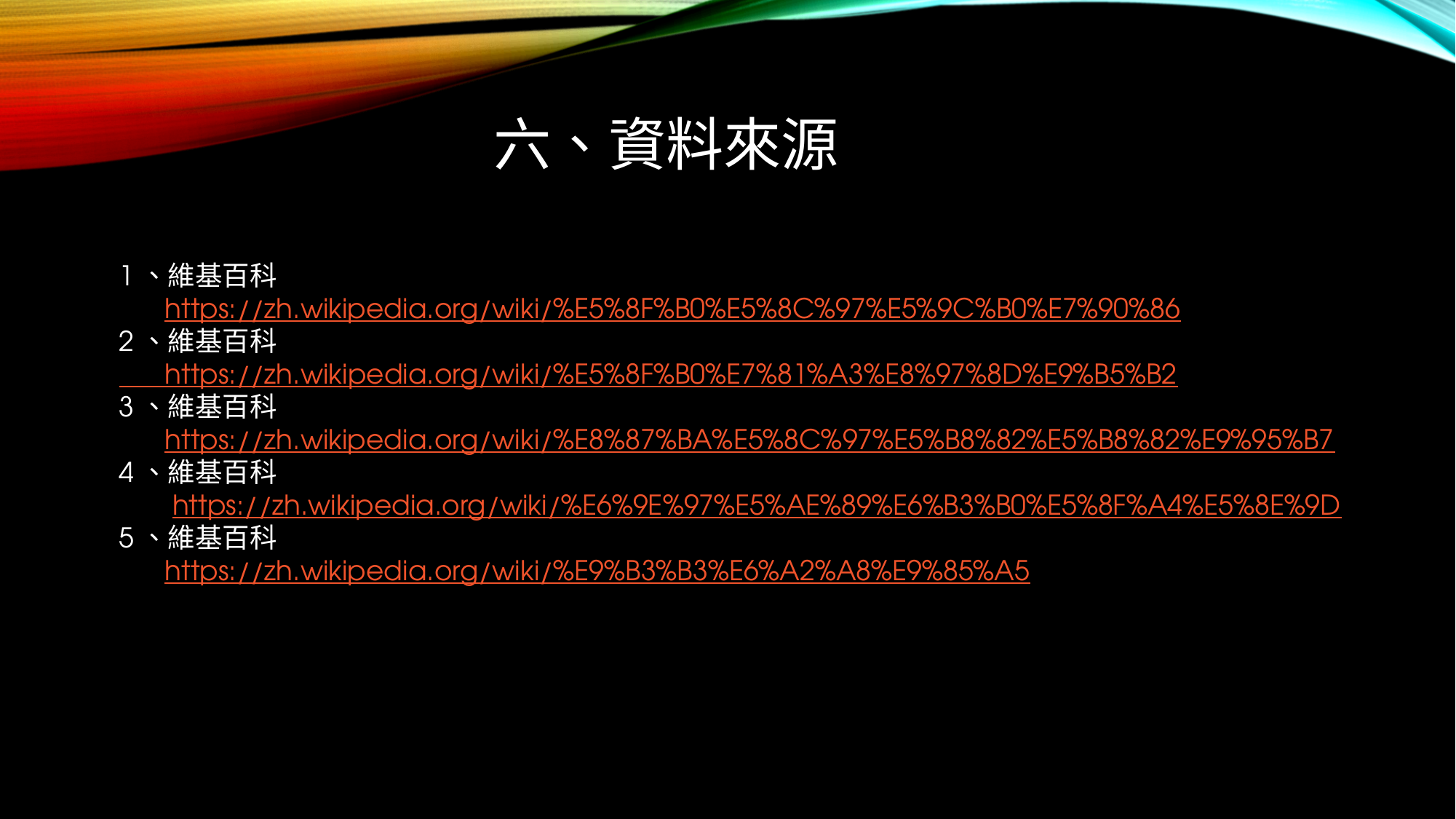

# 六、資料來源
1、維基百科
      https://zh.wikipedia.org/wiki/%E5%8F%B0%E5%8C%97%E5%9C%B0%E7%90%86
2、維基百科
      https://zh.wikipedia.org/wiki/%E5%8F%B0%E7%81%A3%E8%97%8D%E9%B5%B2
3、維基百科
      https://zh.wikipedia.org/wiki/%E8%87%BA%E5%8C%97%E5%B8%82%E5%B8%82%E9%95%B7
4、維基百科
       https://zh.wikipedia.org/wiki/%E6%9E%97%E5%AE%89%E6%B3%B0%E5%8F%A4%E5%8E%9D
5、維基百科
      https://zh.wikipedia.org/wiki/%E9%B3%B3%E6%A2%A8%E9%85%A5